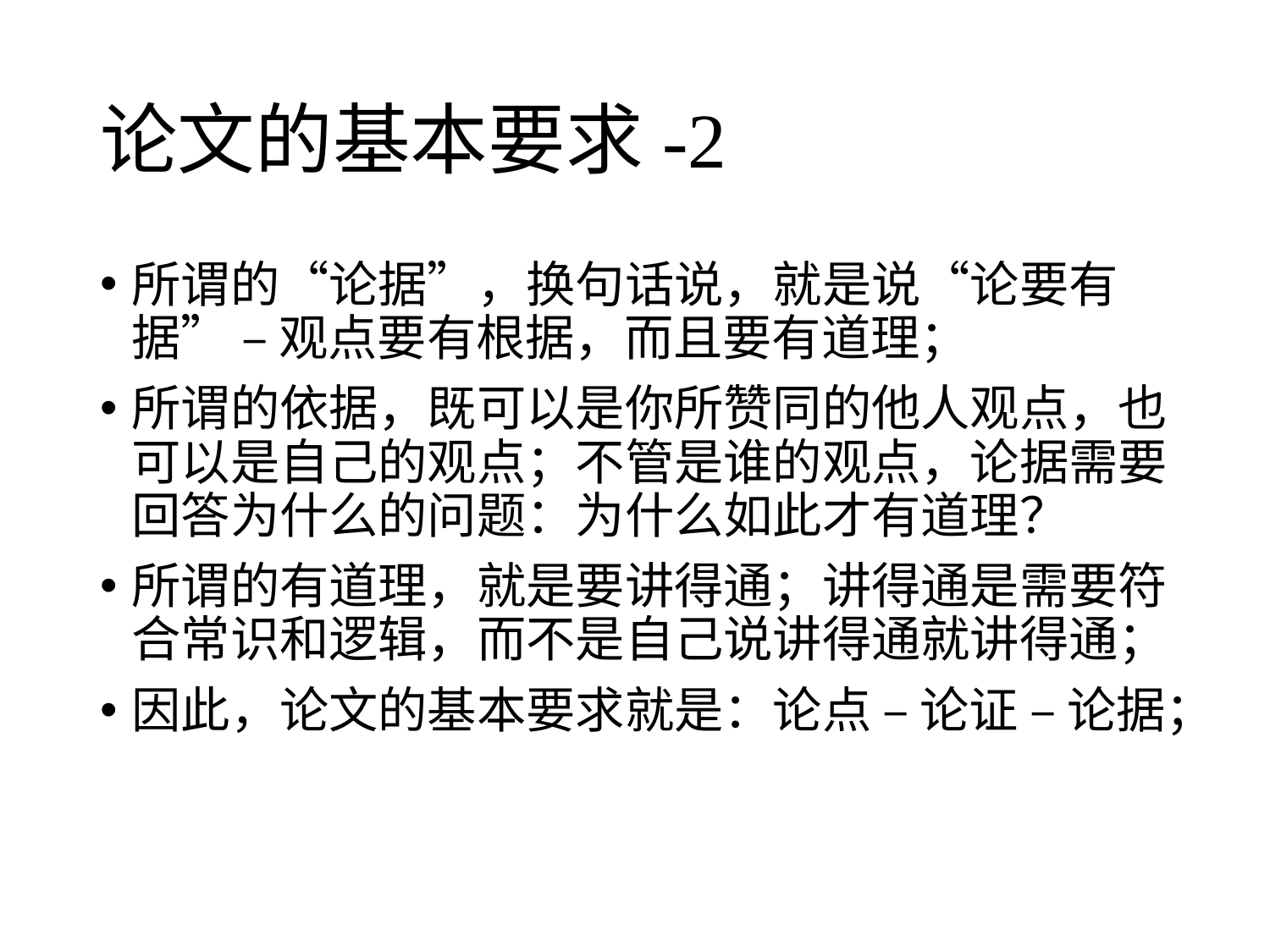

# 论文的基本要求-2
所谓的“论据”，换句话说，就是说“论要有据” – 观点要有根据，而且要有道理；
所谓的依据，既可以是你所赞同的他人观点，也可以是自己的观点；不管是谁的观点，论据需要回答为什么的问题：为什么如此才有道理？
所谓的有道理，就是要讲得通；讲得通是需要符合常识和逻辑，而不是自己说讲得通就讲得通；
因此，论文的基本要求就是：论点 – 论证 – 论据；